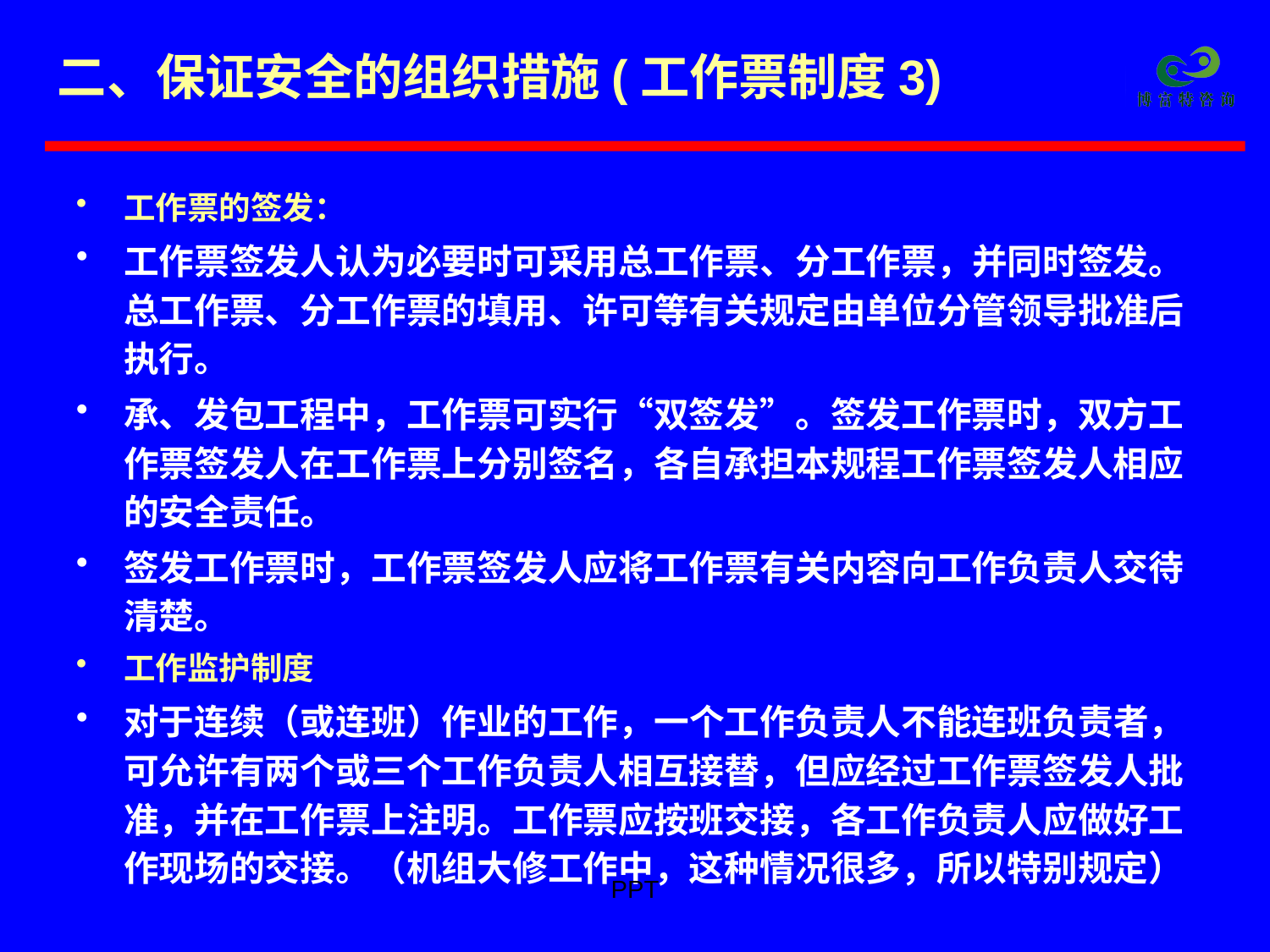

# 二、保证安全的组织措施(工作票制度3)

工作票的签发：
工作票签发人认为必要时可采用总工作票、分工作票，并同时签发。总工作票、分工作票的填用、许可等有关规定由单位分管领导批准后执行。
承、发包工程中，工作票可实行“双签发”。签发工作票时，双方工作票签发人在工作票上分别签名，各自承担本规程工作票签发人相应的安全责任。
签发工作票时，工作票签发人应将工作票有关内容向工作负责人交待清楚。
工作监护制度
对于连续（或连班）作业的工作，一个工作负责人不能连班负责者，可允许有两个或三个工作负责人相互接替，但应经过工作票签发人批准，并在工作票上注明。工作票应按班交接，各工作负责人应做好工作现场的交接。（机组大修工作中，这种情况很多，所以特别规定）
PPT